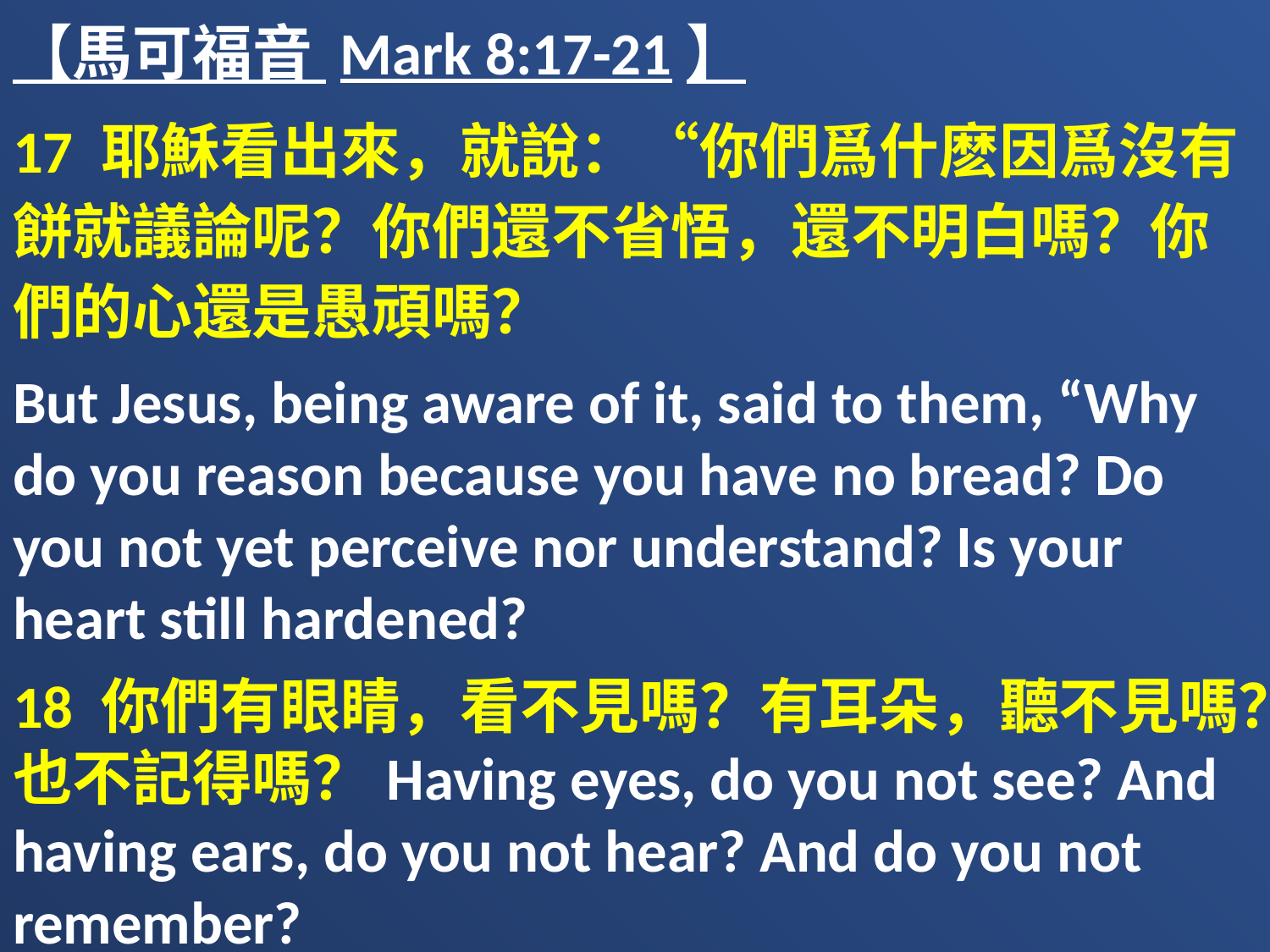

【馬可福音 Mark 8:17-21】
17 耶穌看出來，就說：“你們爲什麽因爲沒有餅就議論呢？你們還不省悟，還不明白嗎？你們的心還是愚頑嗎？
But Jesus, being aware of it, said to them, “Why do you reason because you have no bread? Do you not yet perceive nor understand? Is your heart still hardened?
18 你們有眼睛，看不見嗎？有耳朵，聽不見嗎？也不記得嗎？Having eyes, do you not see? And having ears, do you not hear? And do you not remember?